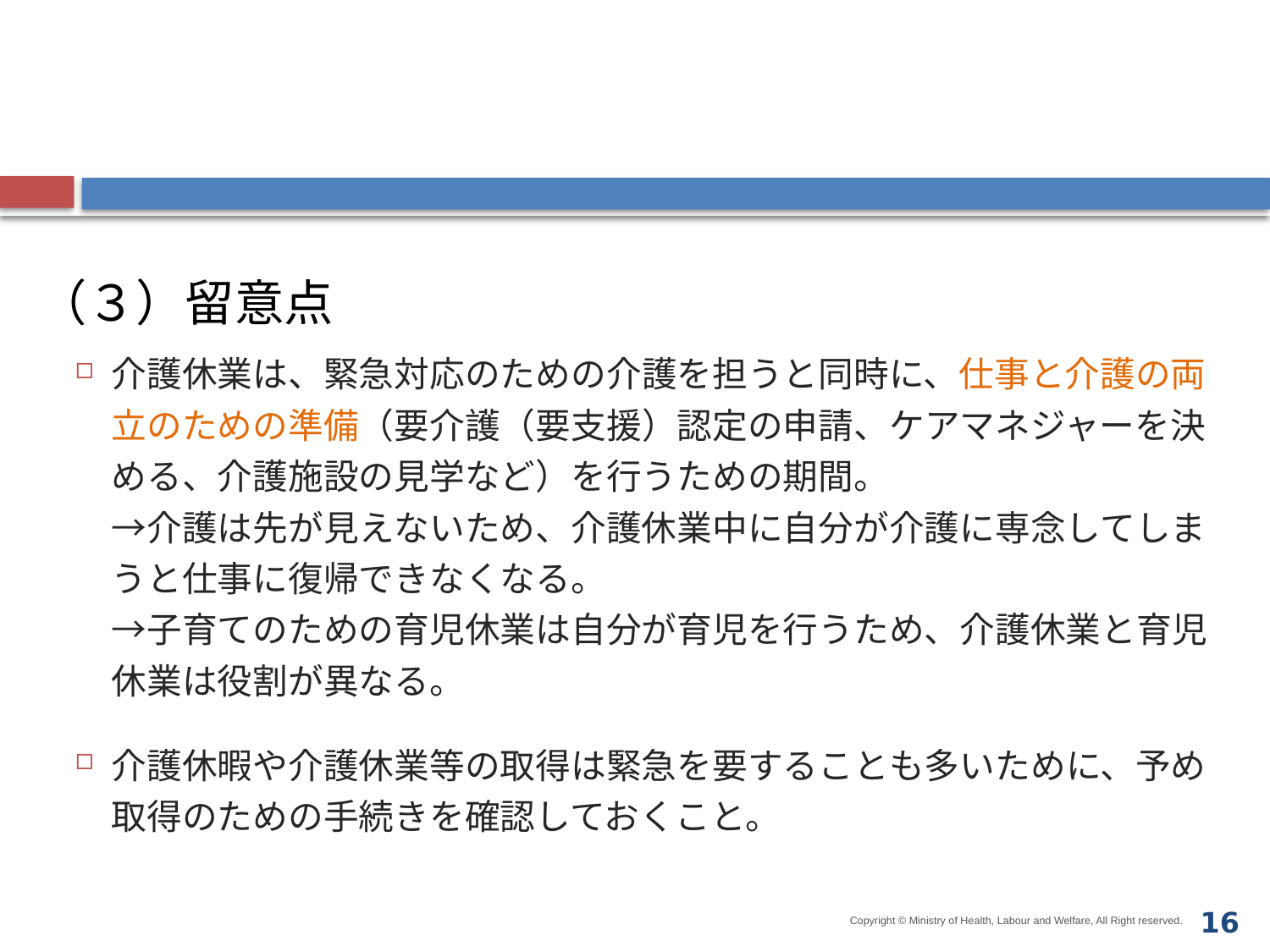

（３）留意点
介護休業は、緊急対応のための介護を担うと同時に、仕事と介護の両立のための準備（要介護（要支援）認定の申請、ケアマネジャーを決める、介護施設の見学など）を行うための期間。
→介護は先が見えないため、介護休業中に自分が介護に専念してしまうと仕事に復帰できなくなる。
→子育てのための育児休業は自分が育児を行うため、介護休業と育児休業は役割が異なる。
介護休暇や介護休業等の取得は緊急を要することも多いために、予め取得のための手続きを確認しておくこと。

16